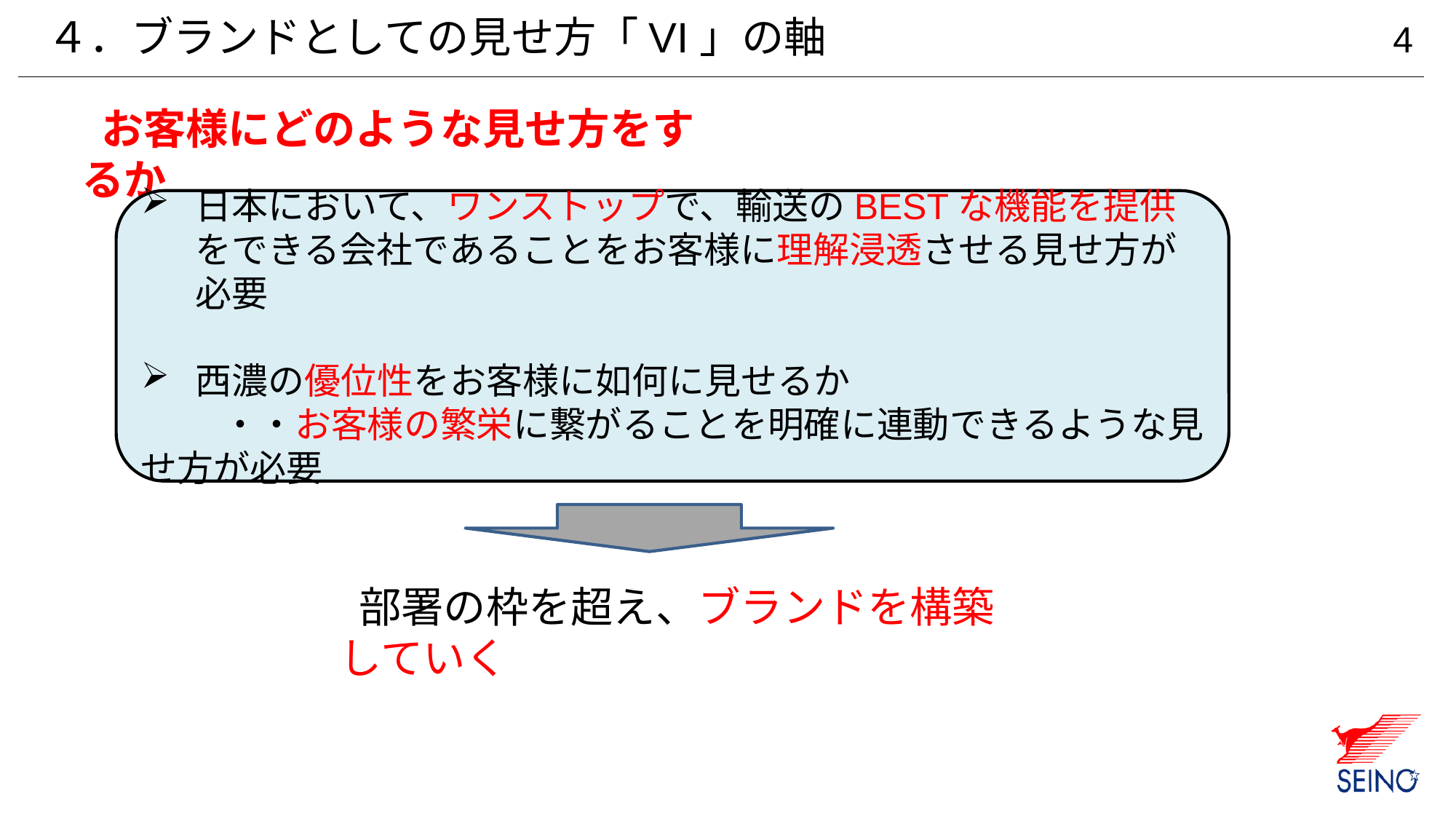

４．ブランドとしての見せ方「VI」の軸
4
 お客様にどのような見せ方をするか

日本において、ワンストップで、輸送のBESTな機能を提供をできる会社であることをお客様に理解浸透させる見せ方が必要

西濃の優位性をお客様に如何に見せるか
　　 ・・お客様の繁栄に繋がることを明確に連動できるような見せ方が必要

 部署の枠を超え、ブランドを構築していく